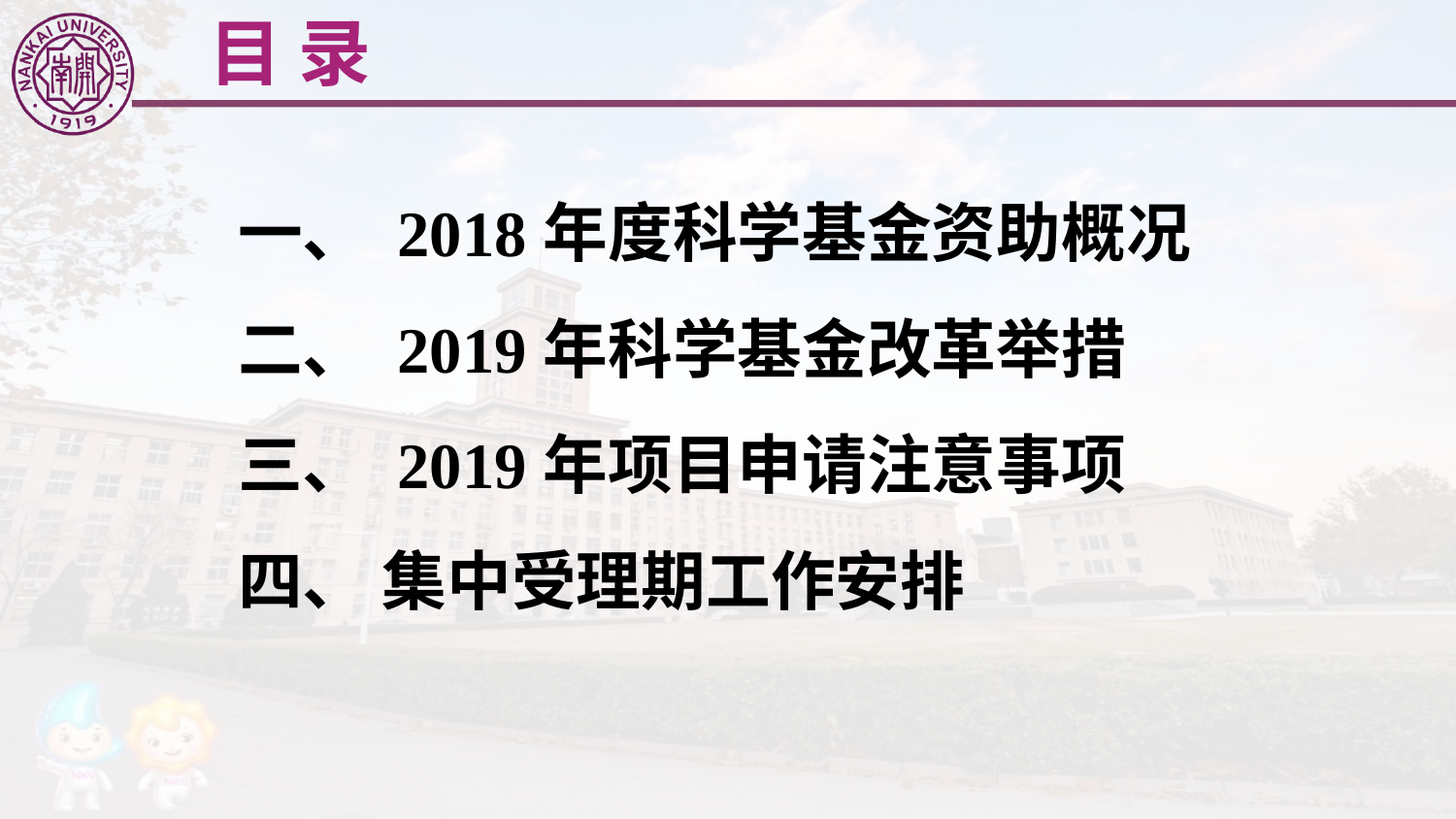

目 录
一、 2018年度科学基金资助概况
二、 2019年科学基金改革举措
三、 2019年项目申请注意事项
四、 集中受理期工作安排